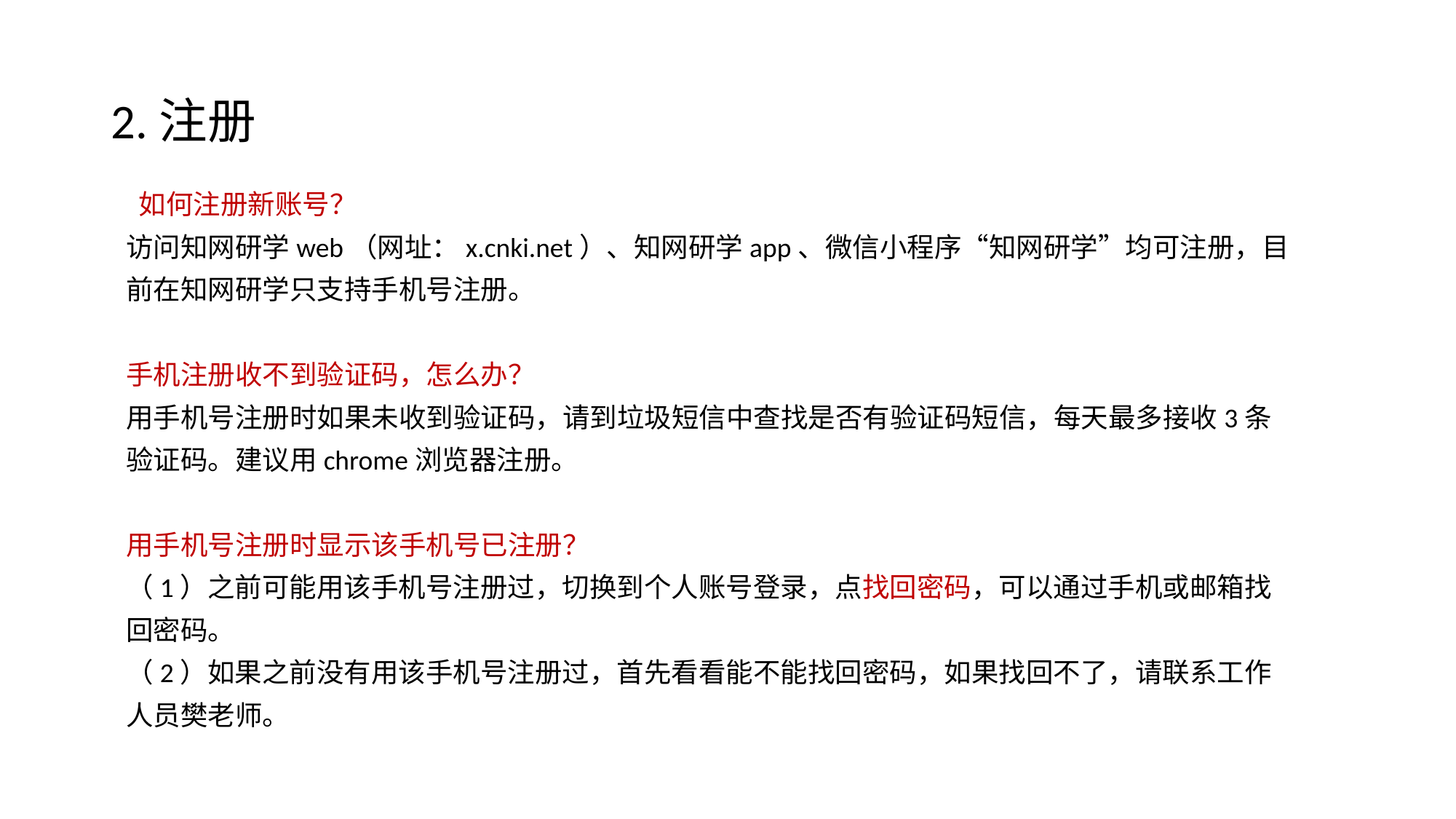

# 2.注册
 如何注册新账号？
访问知网研学web（网址：x.cnki.net）、知网研学app、微信小程序“知网研学”均可注册，目前在知网研学只支持手机号注册。

手机注册收不到验证码，怎么办？
用手机号注册时如果未收到验证码，请到垃圾短信中查找是否有验证码短信，每天最多接收3条验证码。建议用chrome浏览器注册。

用手机号注册时显示该手机号已注册？
（1）之前可能用该手机号注册过，切换到个人账号登录，点找回密码，可以通过手机或邮箱找回密码。
（2）如果之前没有用该手机号注册过，首先看看能不能找回密码，如果找回不了，请联系工作人员樊老师。